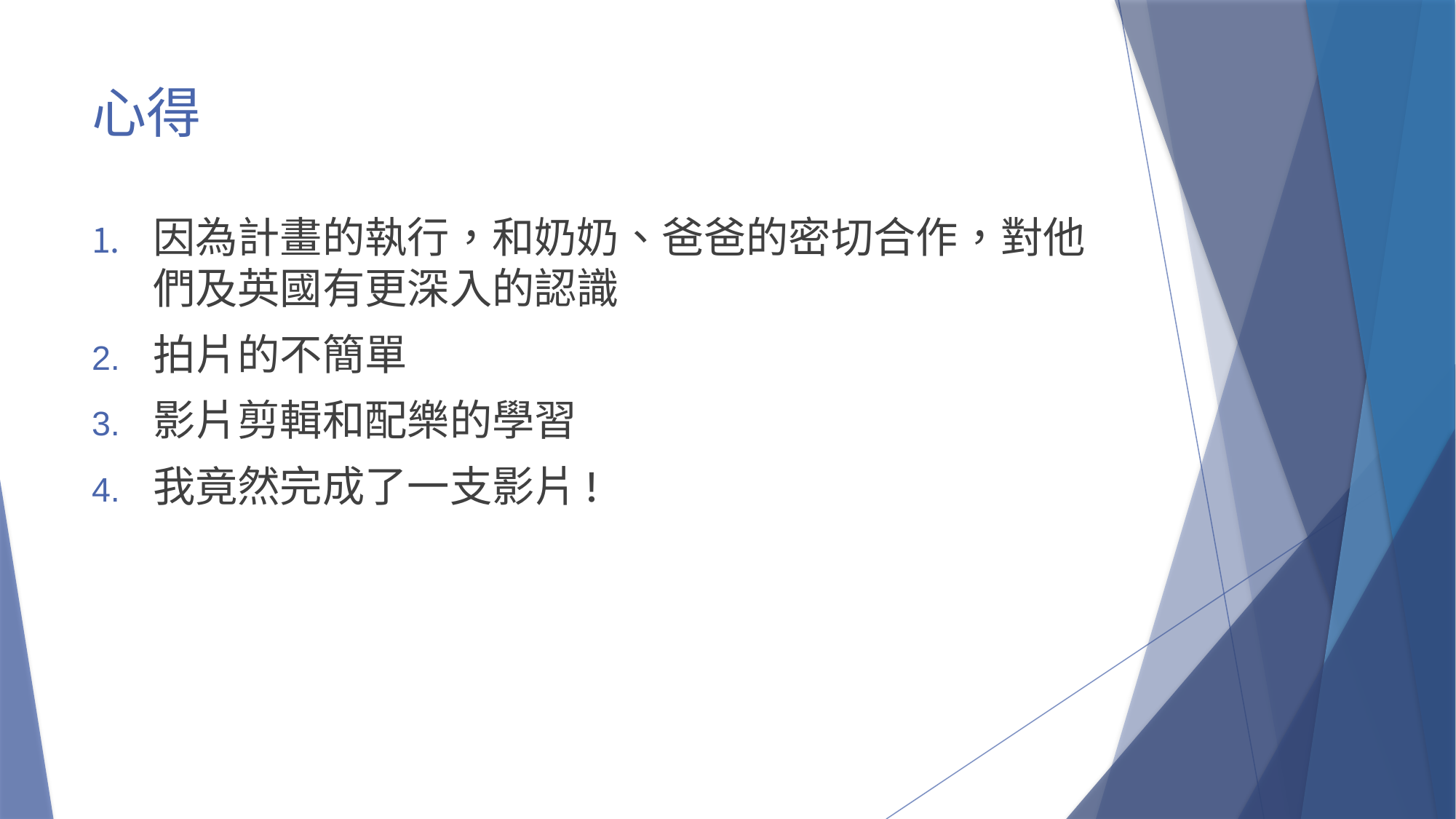

# 心得
因為計畫的執行，和奶奶、爸爸的密切合作，對他們及英國有更深入的認識
拍片的不簡單
影片剪輯和配樂的學習
我竟然完成了一支影片!